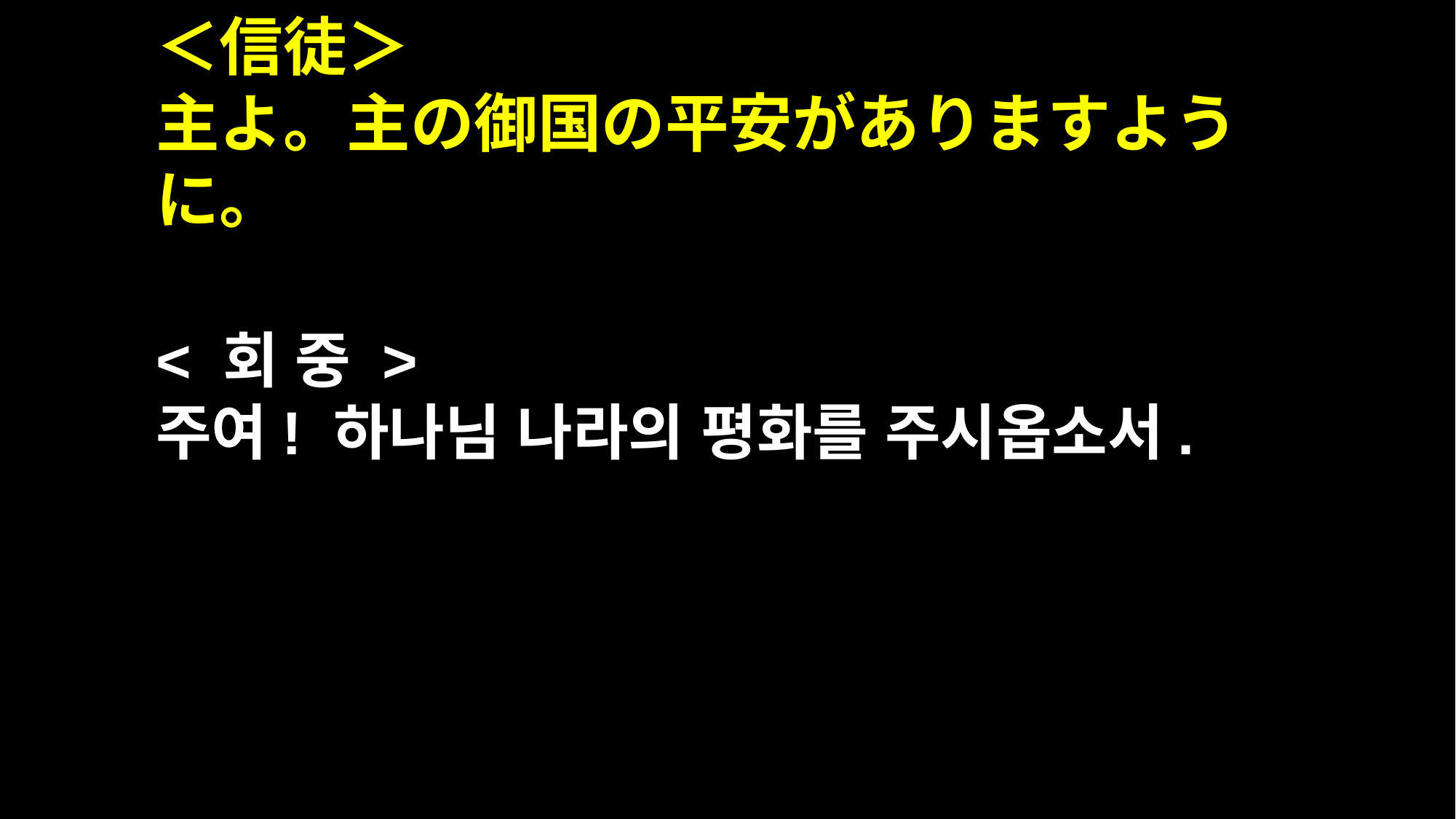

＜信徒＞
主よ。主の御国の平安がありますように。

< 회 중 >
주여! 하나님 나라의 평화를 주시옵소서.